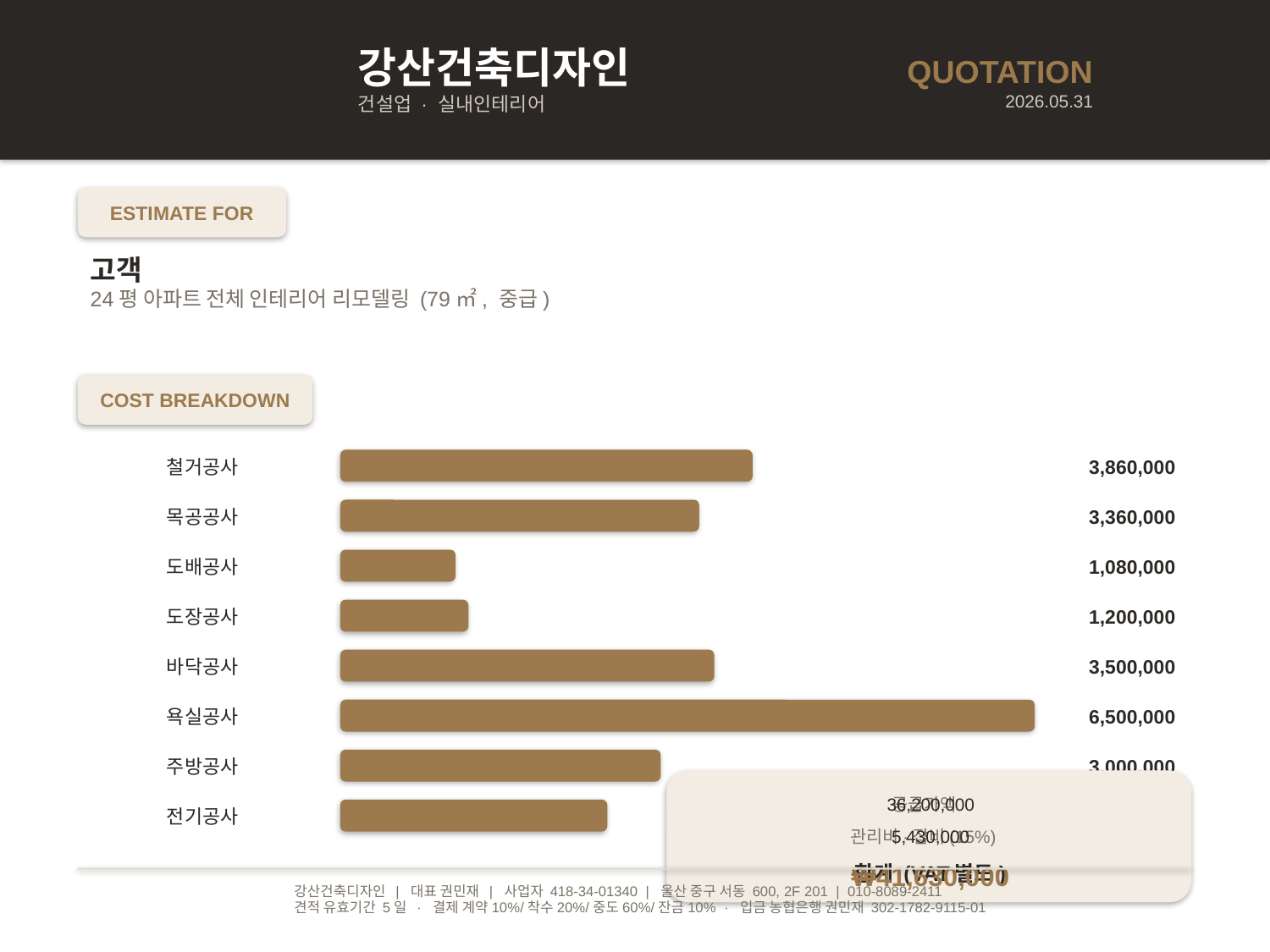

강산건축디자인
건설업 · 실내인테리어
QUOTATION
2026.05.31

ESTIMATE FOR
고객
24평 아파트 전체 인테리어 리모델링 (79㎡, 중급)

COST BREAKDOWN
철거공사
3,860,000

목공공사
3,360,000

도배공사
1,080,000

도장공사
1,200,000

바닥공사
3,500,000

욕실공사
6,500,000

주방공사
3,000,000

공급가액
36,200,000
전기공사
2,500,000

관리비·잡비(15%)
5,430,000
합계 (VAT별도)
₩41,630,000

강산건축디자인  |  대표 권민재  |  사업자 418-34-01340  |  울산 중구 서동 600, 2F 201  |  010-8089-2411
견적 유효기간 5일  ·  결제 계약10%/착수20%/중도60%/잔금10%  ·  입금 농협은행 권민재 302-1782-9115-01